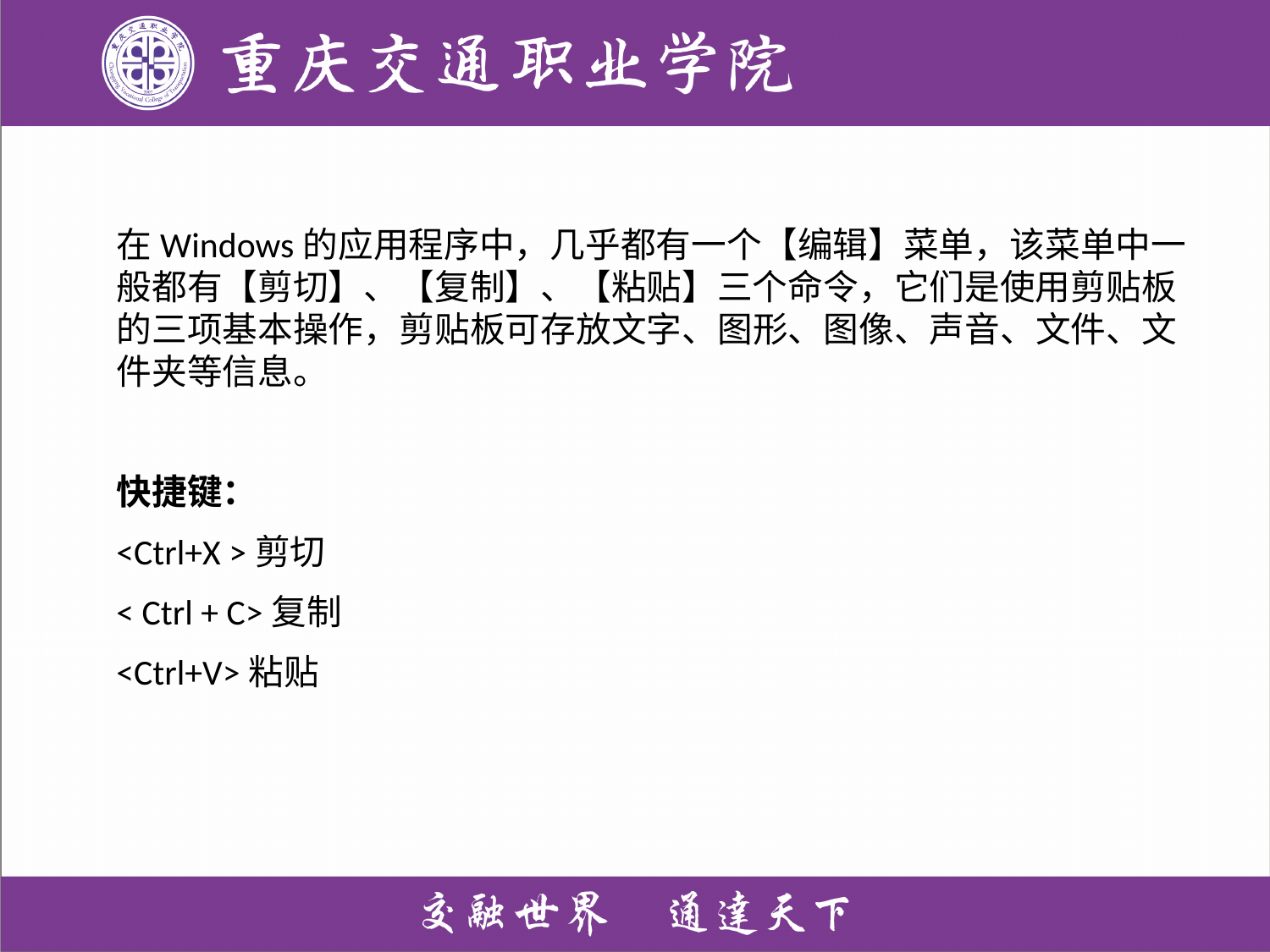

在Windows的应用程序中，几乎都有一个【编辑】菜单，该菜单中一般都有【剪切】、【复制】、【粘贴】三个命令，它们是使用剪贴板的三项基本操作，剪贴板可存放文字、图形、图像、声音、文件、文件夹等信息。

快捷键：
<Ctrl+X >剪切
< Ctrl + C>复制
<Ctrl+V>粘贴